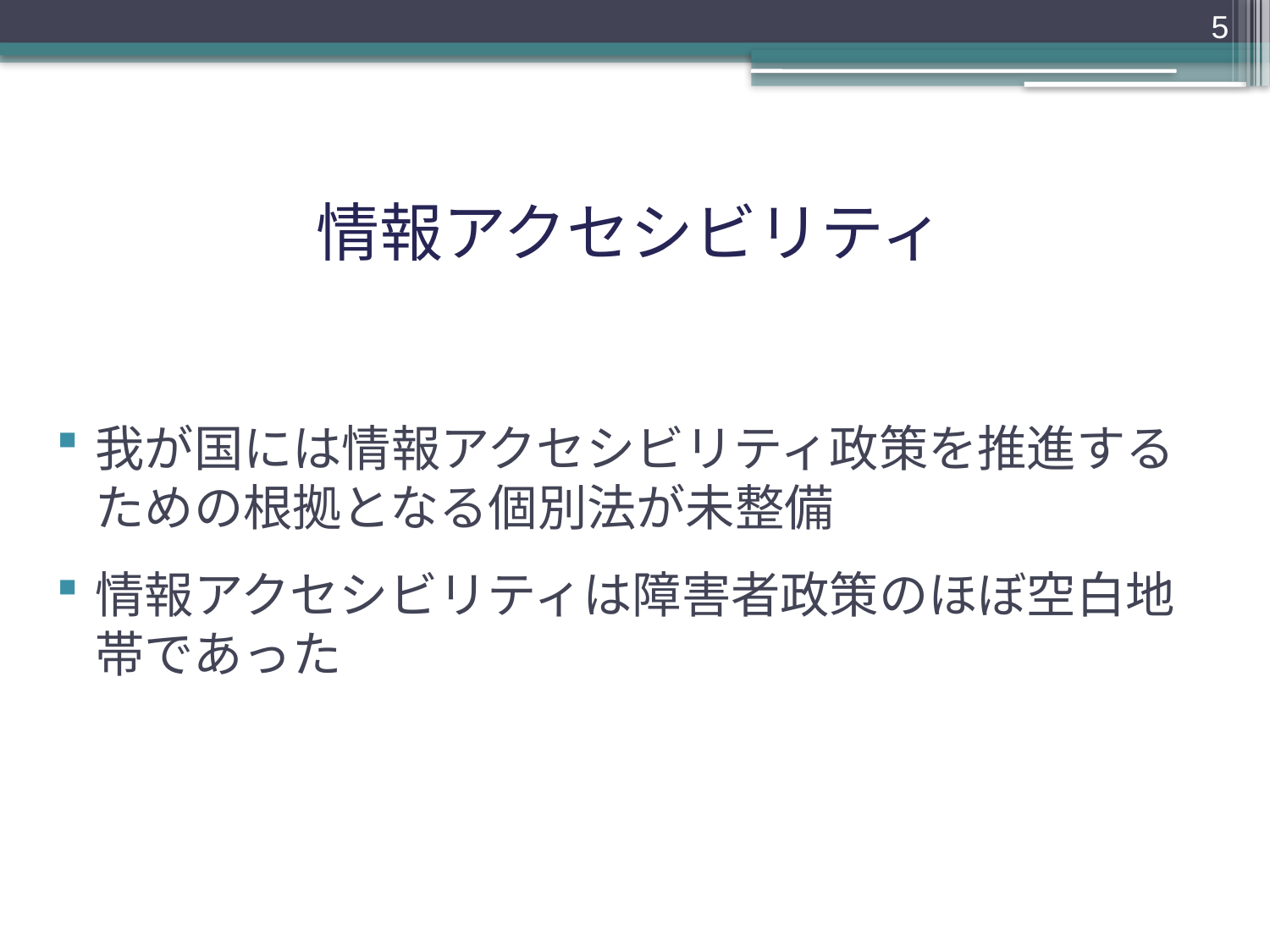

5
# 情報アクセシビリティ
我が国には情報アクセシビリティ政策を推進するための根拠となる個別法が未整備
情報アクセシビリティは障害者政策のほぼ空白地帯であった